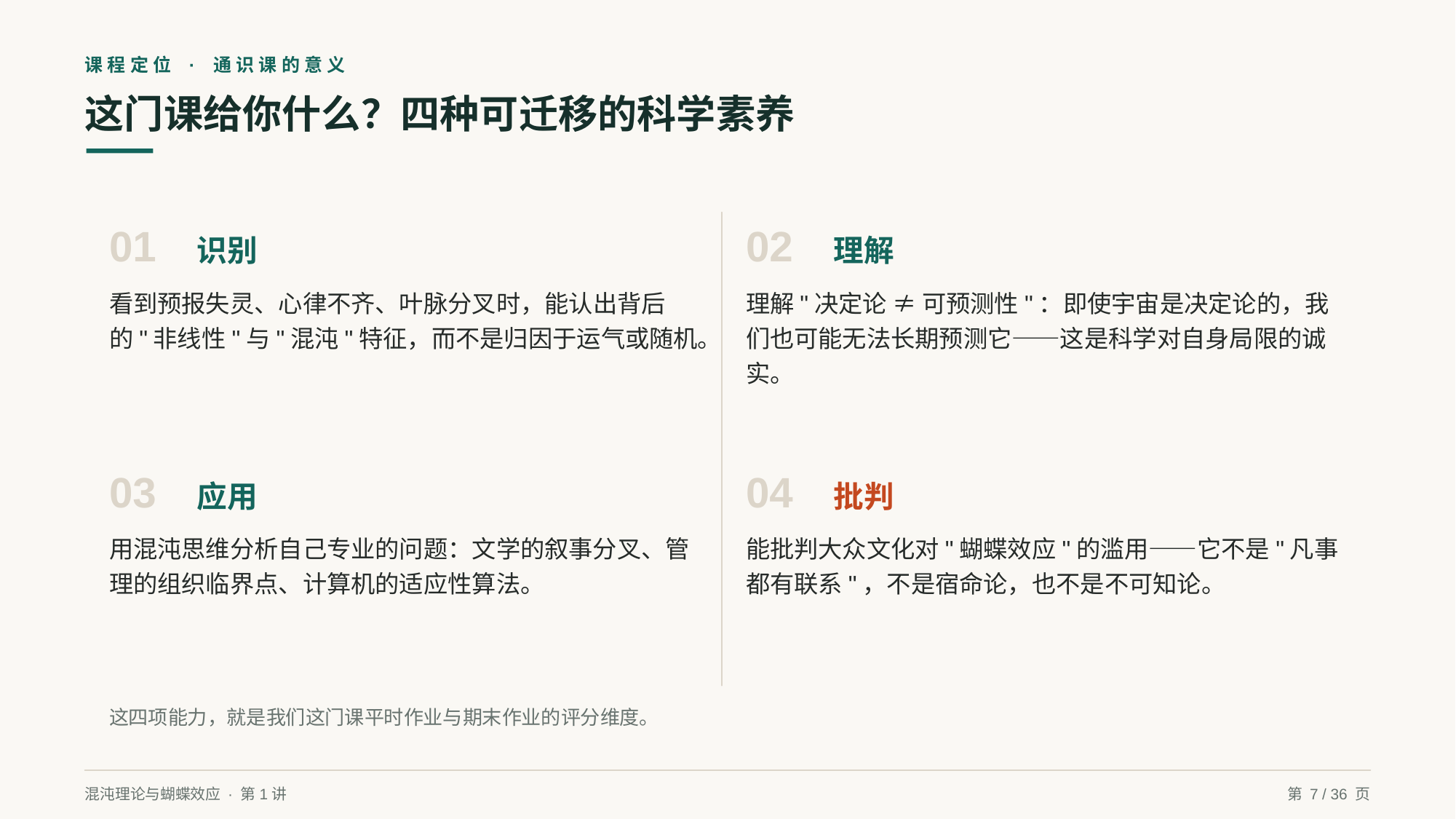

课程定位 · 通识课的意义
这门课给你什么？四种可迁移的科学素养

01　识别
看到预报失灵、心律不齐、叶脉分叉时，能认出背后的"非线性"与"混沌"特征，而不是归因于运气或随机。
02　理解
理解"决定论 ≠ 可预测性"：即使宇宙是决定论的，我们也可能无法长期预测它——这是科学对自身局限的诚实。

03　应用
用混沌思维分析自己专业的问题：文学的叙事分叉、管理的组织临界点、计算机的适应性算法。
04　批判
能批判大众文化对"蝴蝶效应"的滥用——它不是"凡事都有联系"，不是宿命论，也不是不可知论。
这四项能力，就是我们这门课平时作业与期末作业的评分维度。

混沌理论与蝴蝶效应 · 第1讲
第 7 / 36 页